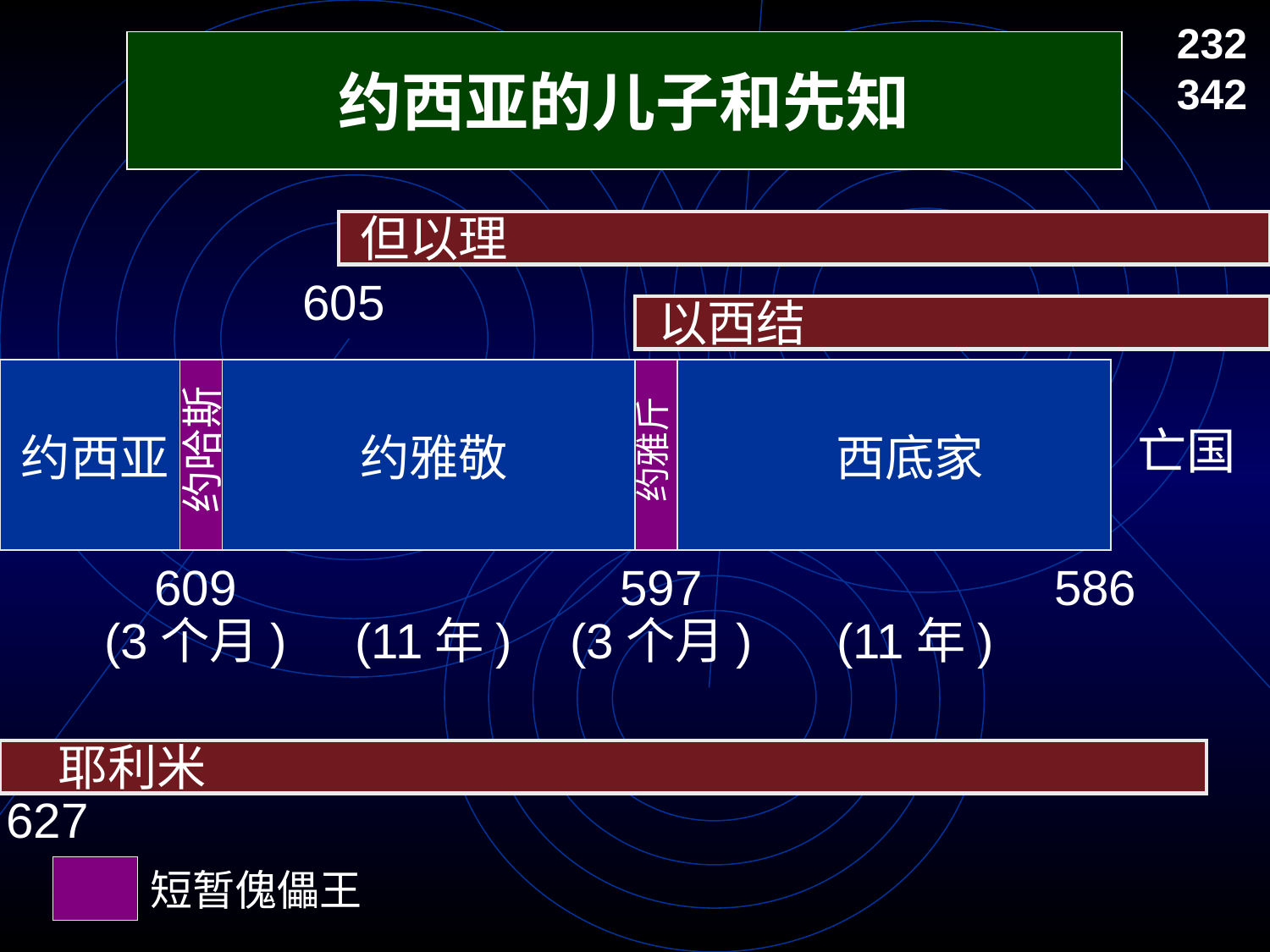

232
342
# 约西亚的儿子和先知
但以理

605
以西结

亡国
约哈斯
约西亚
约雅敬
西底家
约雅斤
609
597
586
(3个月)
(11年)
(3个月)
(11年)
耶利米

627

短暂傀儡王